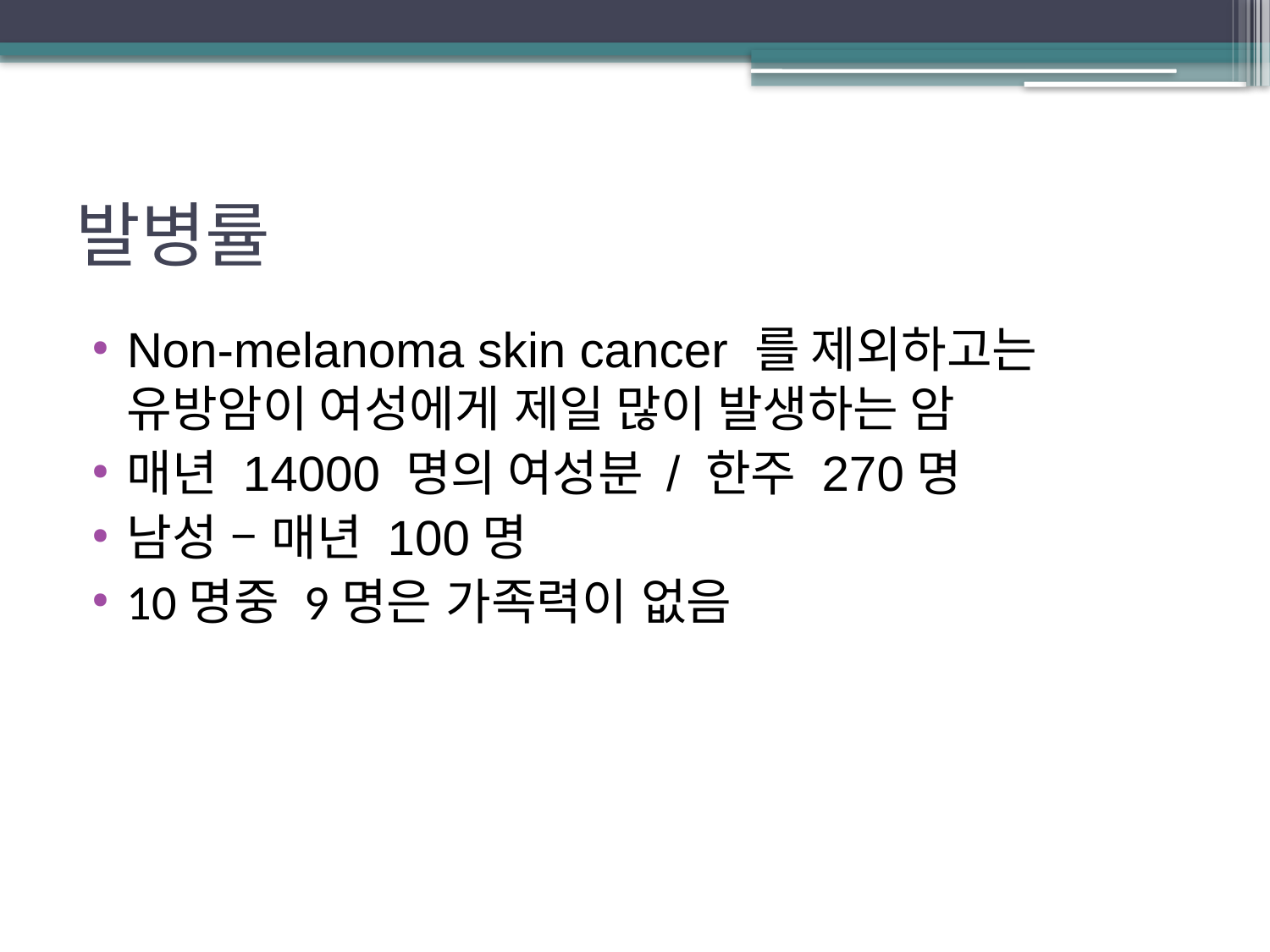

# 발병률
Non-melanoma skin cancer 를 제외하고는 유방암이 여성에게 제일 많이 발생하는 암
매년 14000 명의 여성분 / 한주 270명
남성 – 매년 100명
10명중 9명은 가족력이 없음